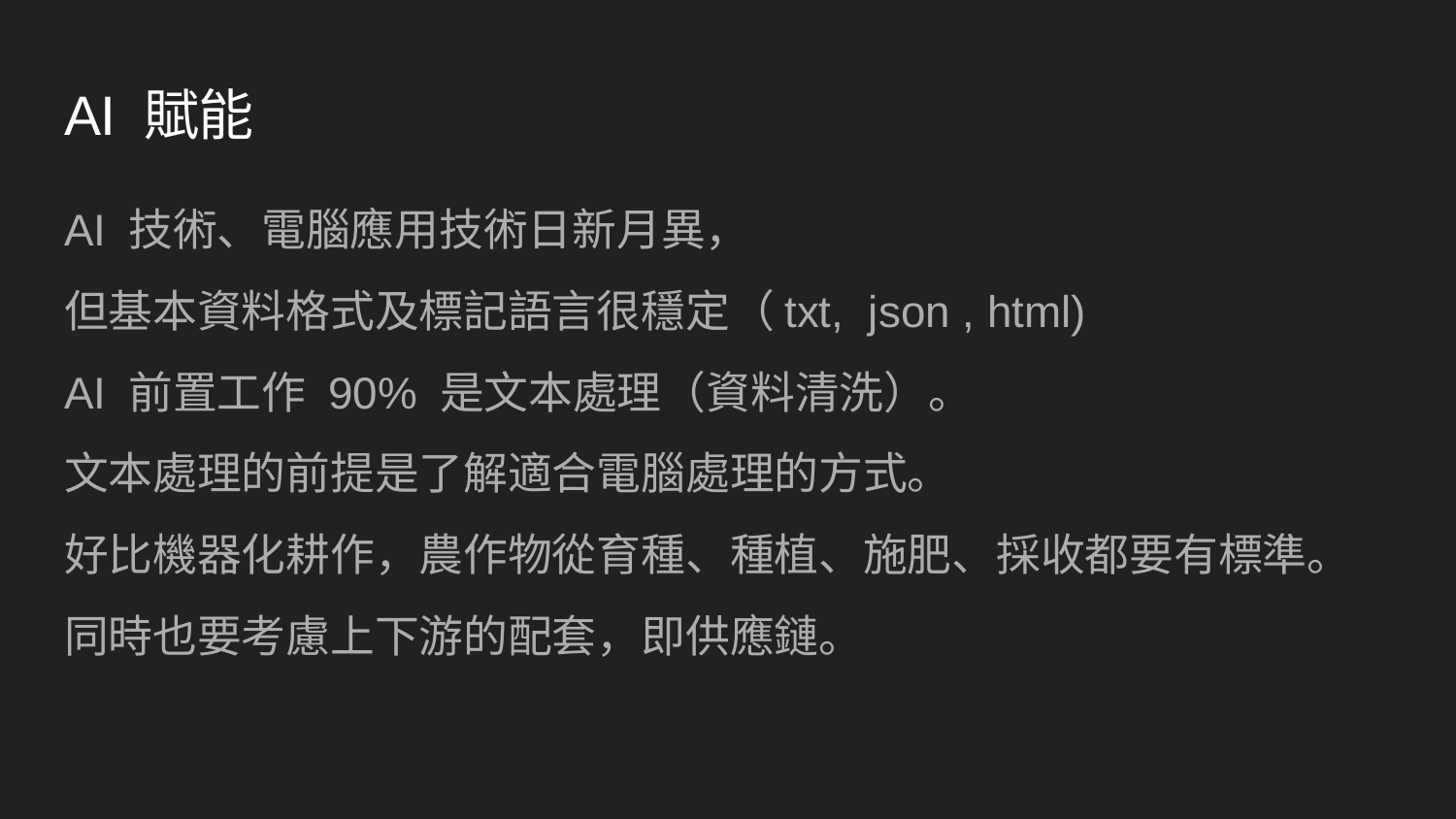

# AI 賦能
AI 技術、電腦應用技術日新月異，
但基本資料格式及標記語言很穩定（txt,  json , html)
AI 前置工作 90% 是文本處理（資料清洗）。
文本處理的前提是了解適合電腦處理的方式。
好比機器化耕作，農作物從育種、種植、施肥、採收都要有標準。
同時也要考慮上下游的配套，即供應鏈。